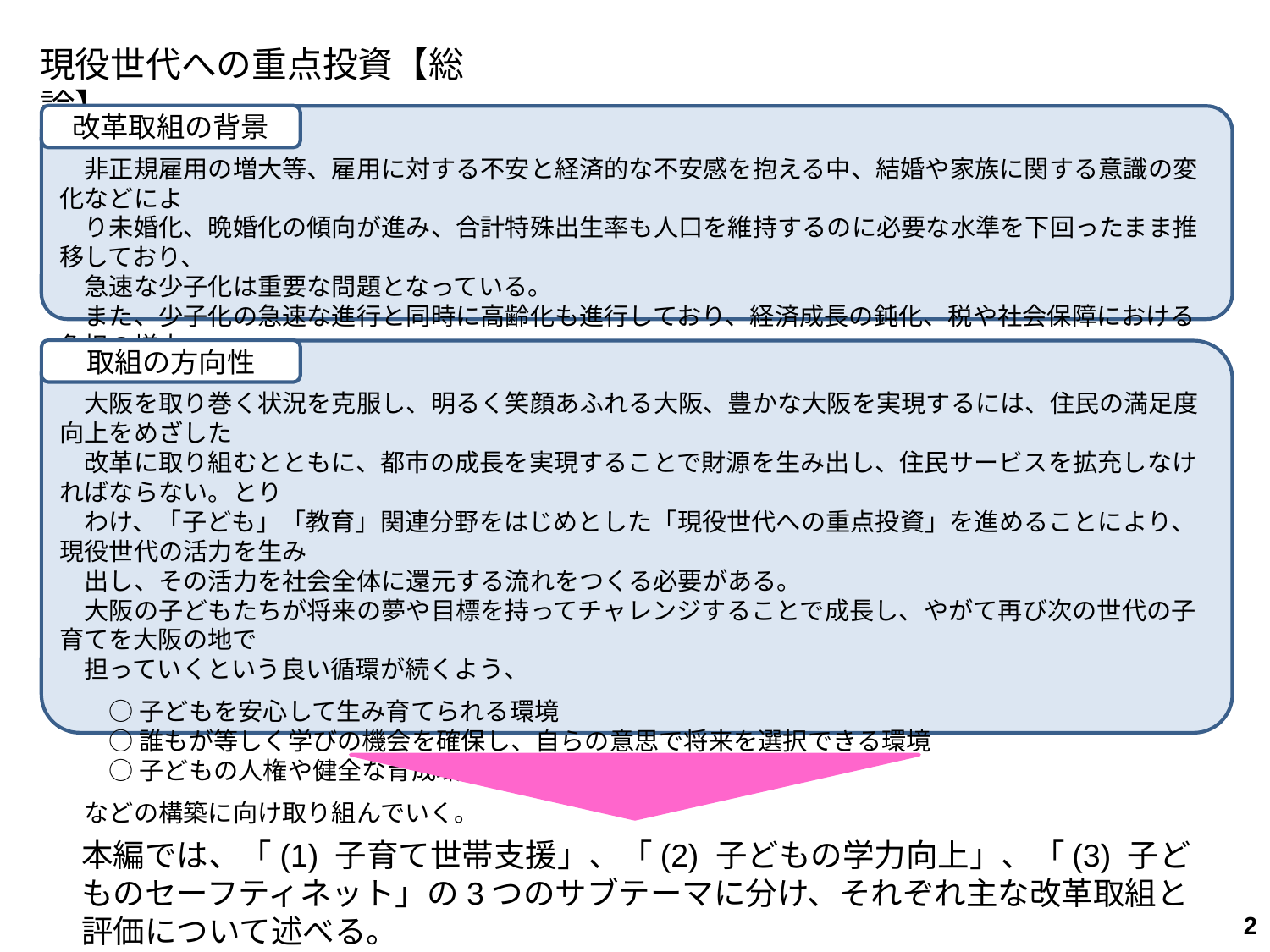

現役世代への重点投資【総論】
改革取組の背景

　非正規雇用の増大等、雇用に対する不安と経済的な不安感を抱える中、結婚や家族に関する意識の変化などによ
　り未婚化、晩婚化の傾向が進み、合計特殊出生率も人口を維持するのに必要な水準を下回ったまま推移しており、
　急速な少子化は重要な問題となっている。
　また、少子化の急速な進行と同時に高齢化も進行しており、経済成長の鈍化、税や社会保障における負担の増大、
　地域社会の活力低下など社会経済に深刻な影響を与えることが懸念されている。
取組の方向性

　大阪を取り巻く状況を克服し、明るく笑顔あふれる大阪、豊かな大阪を実現するには、住民の満足度向上をめざした
　改革に取り組むとともに、都市の成長を実現することで財源を生み出し、住民サービスを拡充しなければならない。とり
　わけ、「子ども」「教育」関連分野をはじめとした「現役世代への重点投資」を進めることにより、現役世代の活力を生み
　出し、その活力を社会全体に還元する流れをつくる必要がある。
　大阪の子どもたちが将来の夢や目標を持ってチャレンジすることで成長し、やがて再び次の世代の子育てを大阪の地で
　担っていくという良い循環が続くよう、

　　○ 子どもを安心して生み育てられる環境
　　○ 誰もが等しく学びの機会を確保し、自らの意思で将来を選択できる環境
　　○ 子どもの人権や健全な育成環境を守るセーフティネット

　などの構築に向け取り組んでいく。

本編では、「(1) 子育て世帯支援」、「(2) 子どもの学力向上」、「(3) 子どものセーフティネット」の3つのサブテーマに分け、それぞれ主な改革取組と評価について述べる。
2